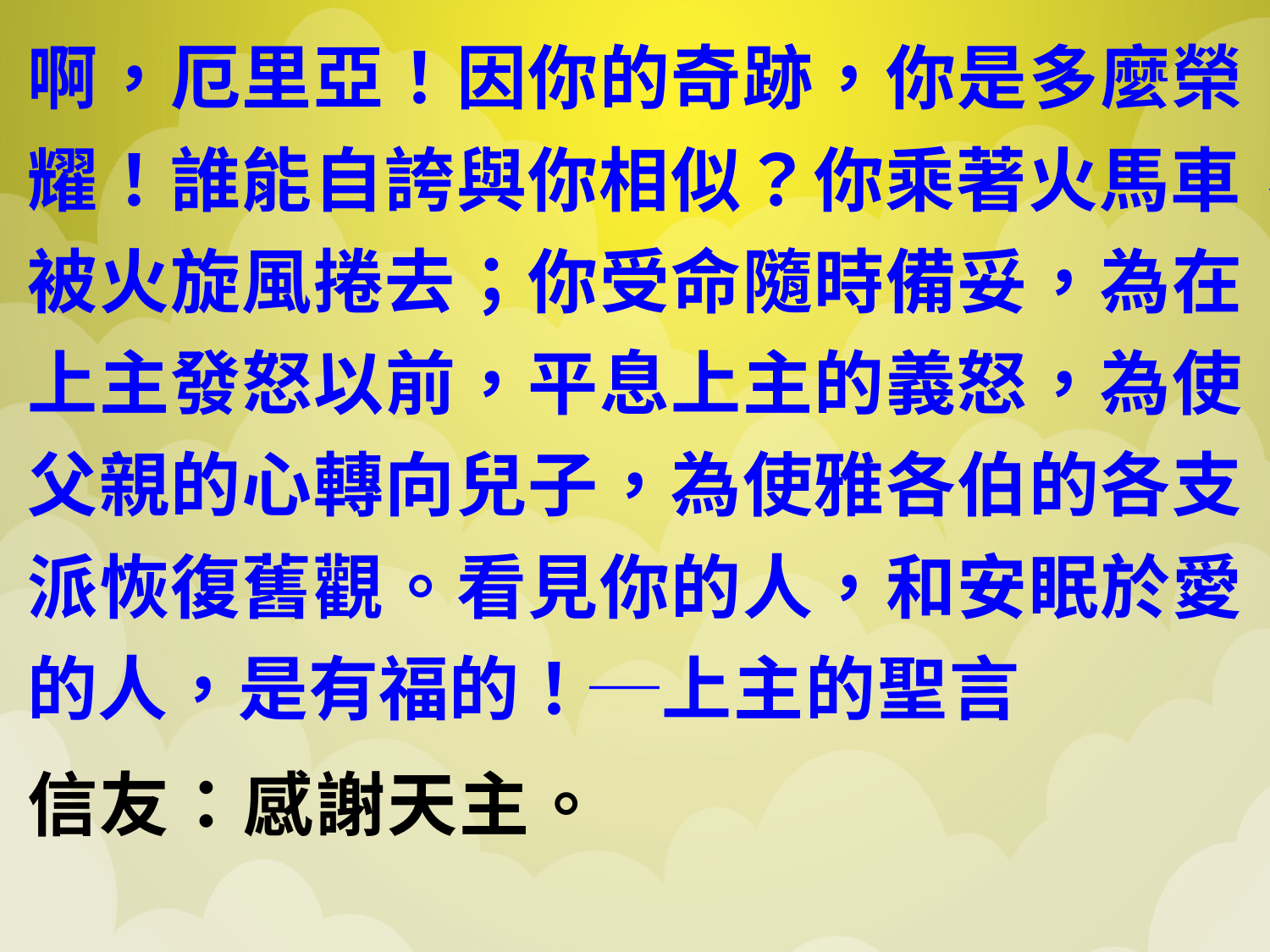

啊，厄里亞！因你的奇跡，你是多麼榮耀！誰能自誇與你相似？你乘著火馬車，被火旋風捲去；你受命隨時備妥，為在上主發怒以前，平息上主的義怒，為使父親的心轉向兒子，為使雅各伯的各支派恢復舊觀。看見你的人，和安眠於愛的人，是有福的！─上主的聖言
信友：感謝天主。